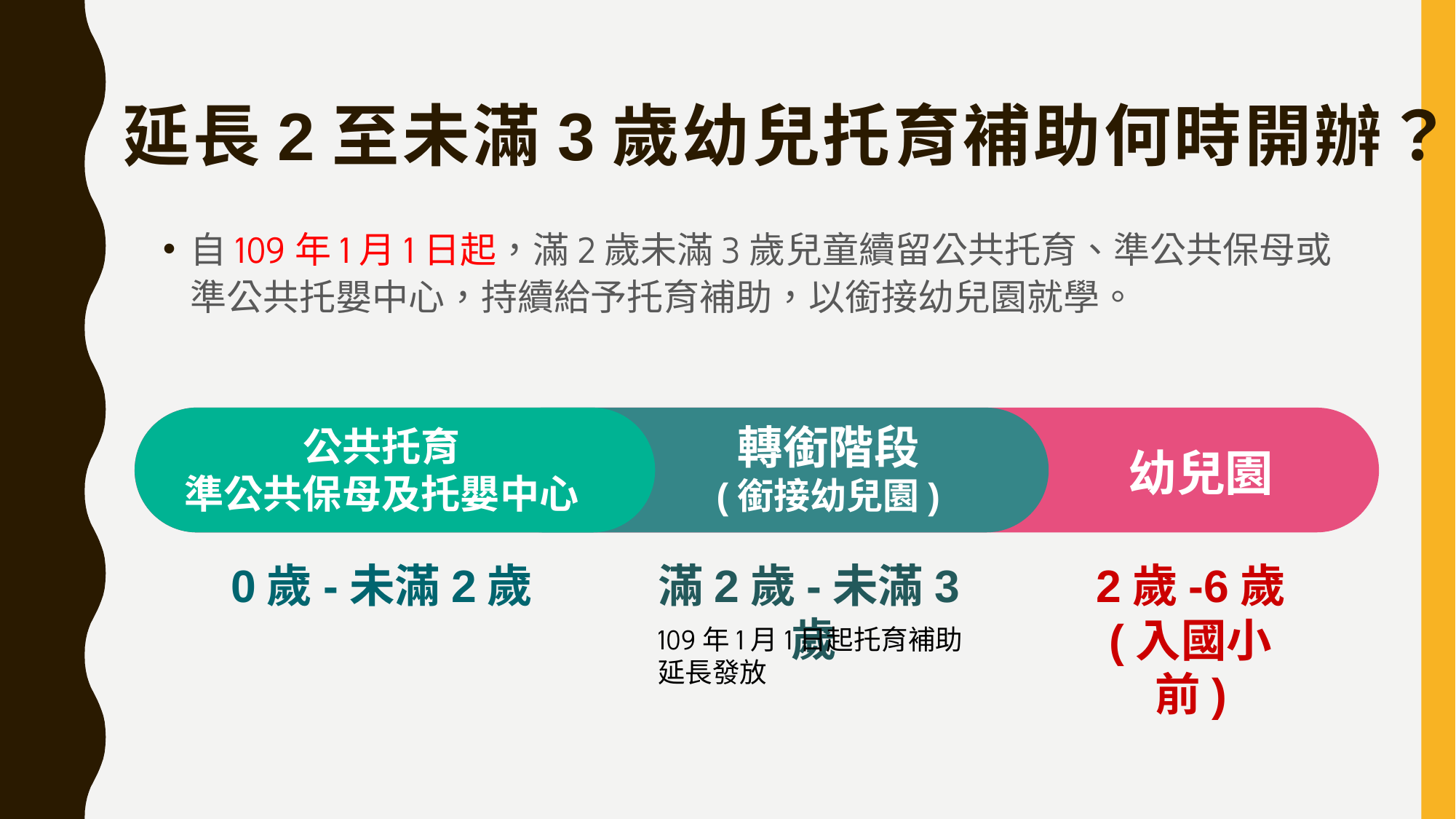

# 延長2至未滿3歲幼兒托育補助何時開辦？
自109年1月1日起，滿2歲未滿3歲兒童續留公共托育、準公共保母或準公共托嬰中心，持續給予托育補助，以銜接幼兒園就學。

0歲-未滿2歲
轉銜階段
(銜接幼兒園)
公共托育
準公共保母及托嬰中心
幼兒園
滿2歲-未滿3歲
2歲-6歲
(入國小前)
109年1月1日起托育補助延長發放